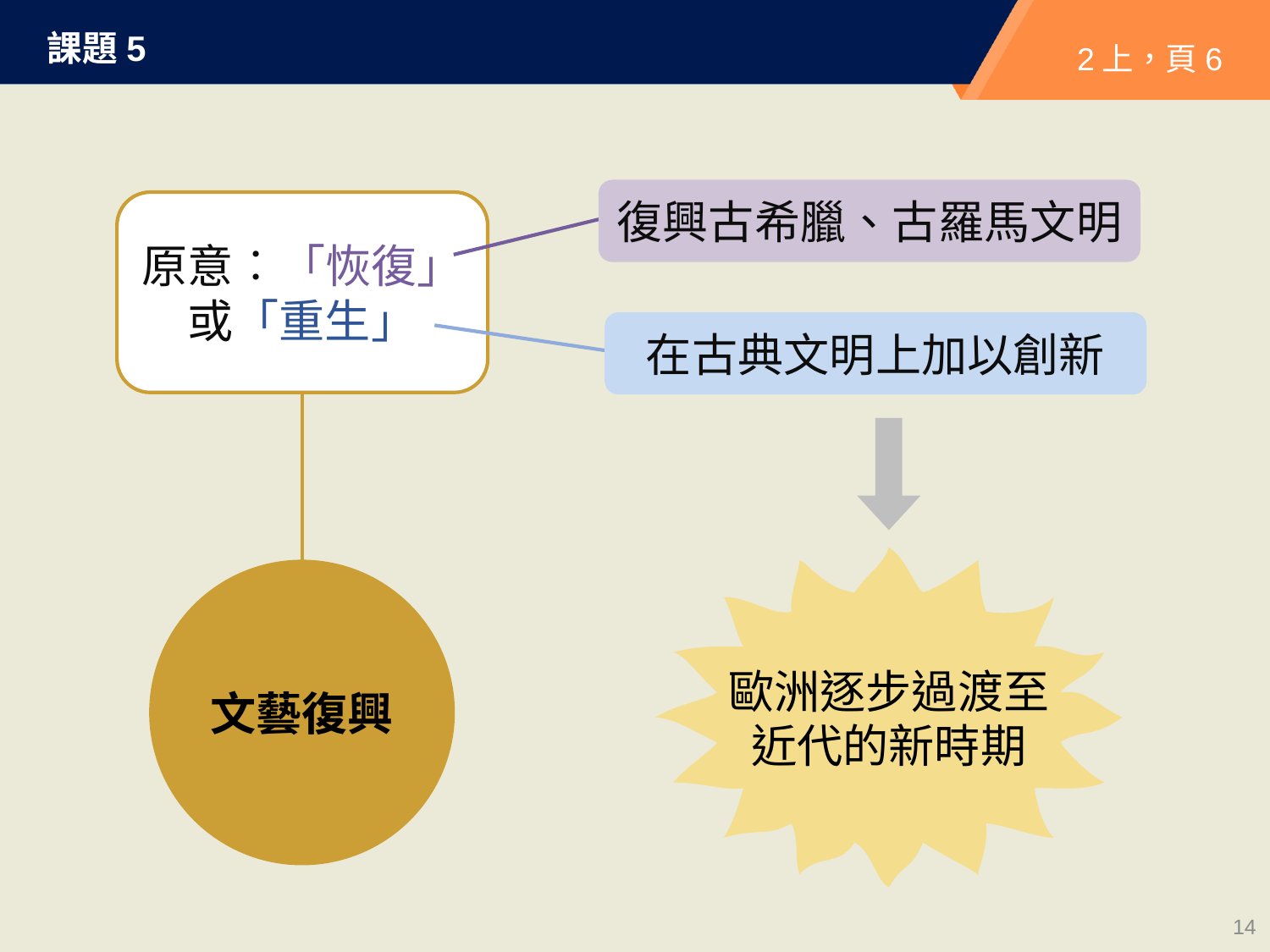

課題5
2上，頁6
復興古希臘、古羅馬文明
原意︰「恢復」或「重生」
在古典文明上加以創新

歐洲逐步過渡至
近代的新時期

文藝復興
14